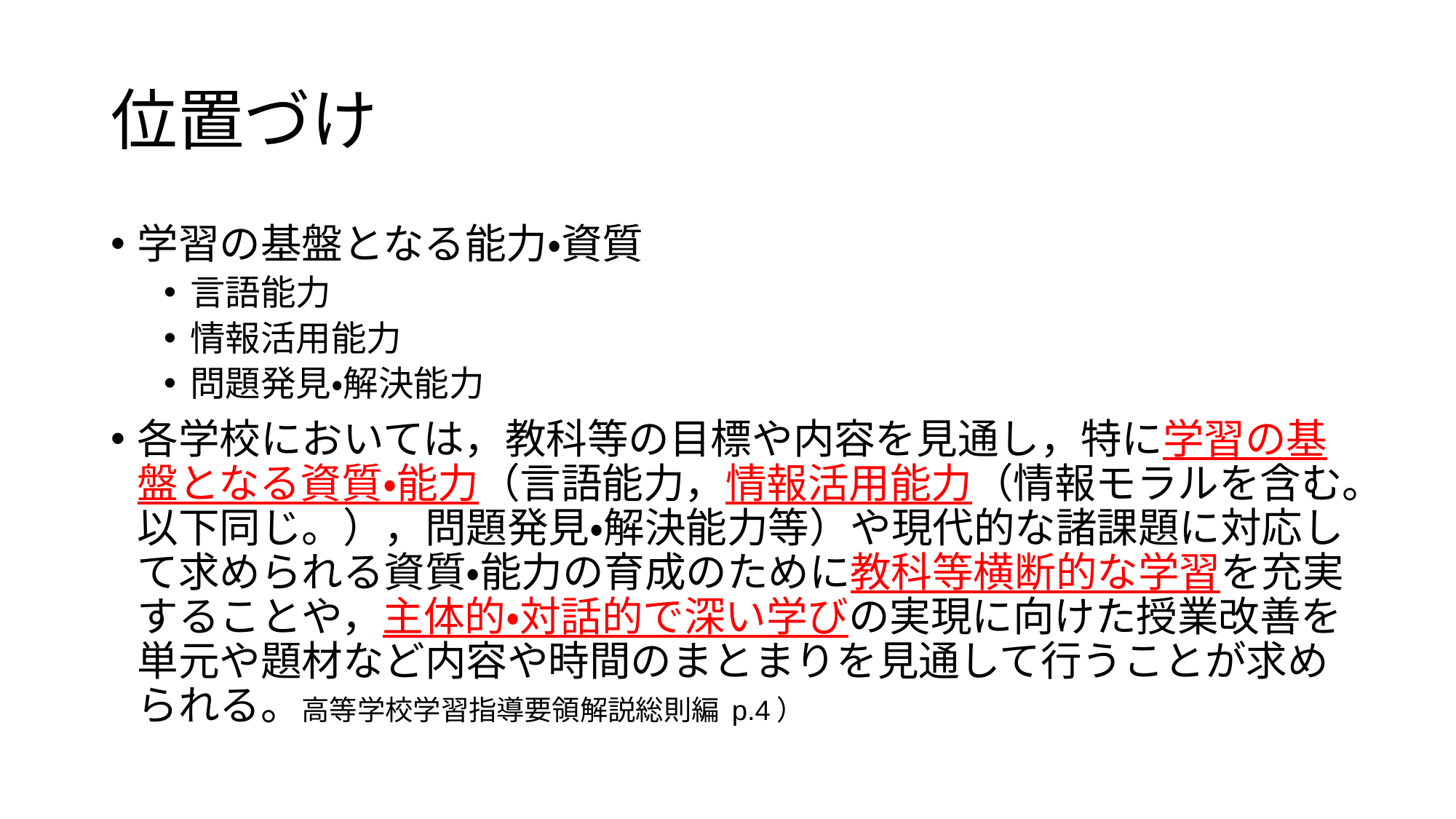

# 位置づけ
学習の基盤となる能力・資質
言語能力
情報活用能力
問題発見・解決能力
各学校においては，教科等の目標や内容を見通し，特に学習の基盤となる資質・能力（言語能力，情報活用能力（情報モラルを含む。以下同じ。），問題発見・解決能力等）や現代的な諸課題に対応して求められる資質・能力の育成のために教科等横断的な学習を充実することや，主体的・対話的で深い学びの実現に向けた授業改善を単元や題材など内容や時間のまとまりを見通して行うことが求められる。高等学校学習指導要領解説総則編 p.4）